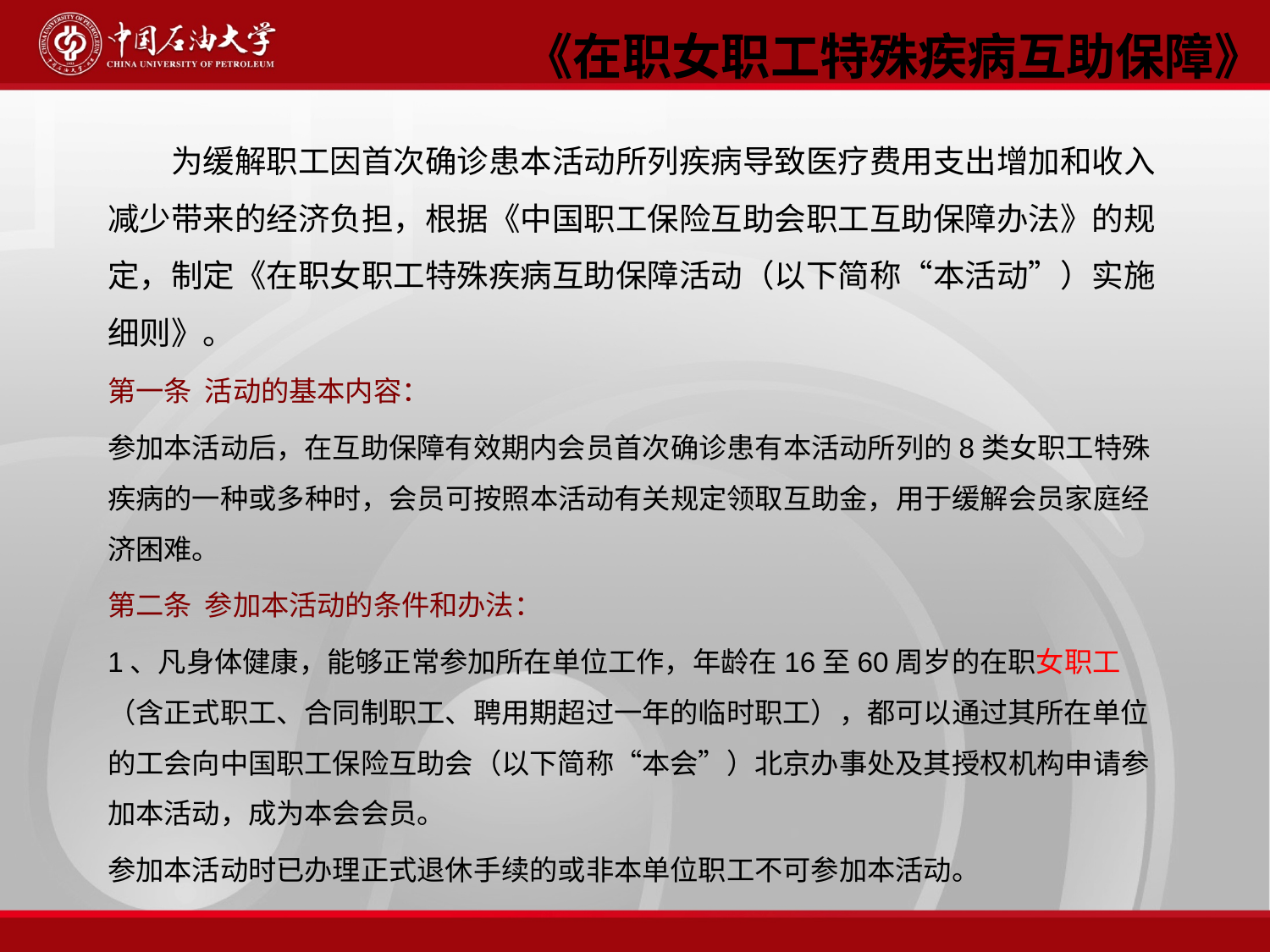

《在职女职工特殊疾病互助保障》
为缓解职工因首次确诊患本活动所列疾病导致医疗费用支出增加和收入减少带来的经济负担，根据《中国职工保险互助会职工互助保障办法》的规定，制定《在职女职工特殊疾病互助保障活动（以下简称“本活动”）实施细则》。
第一条  活动的基本内容：
参加本活动后，在互助保障有效期内会员首次确诊患有本活动所列的8类女职工特殊疾病的一种或多种时，会员可按照本活动有关规定领取互助金，用于缓解会员家庭经济困难。
第二条  参加本活动的条件和办法：
1、凡身体健康，能够正常参加所在单位工作，年龄在16至60周岁的在职女职工（含正式职工、合同制职工、聘用期超过一年的临时职工），都可以通过其所在单位的工会向中国职工保险互助会（以下简称“本会”）北京办事处及其授权机构申请参加本活动，成为本会会员。
参加本活动时已办理正式退休手续的或非本单位职工不可参加本活动。